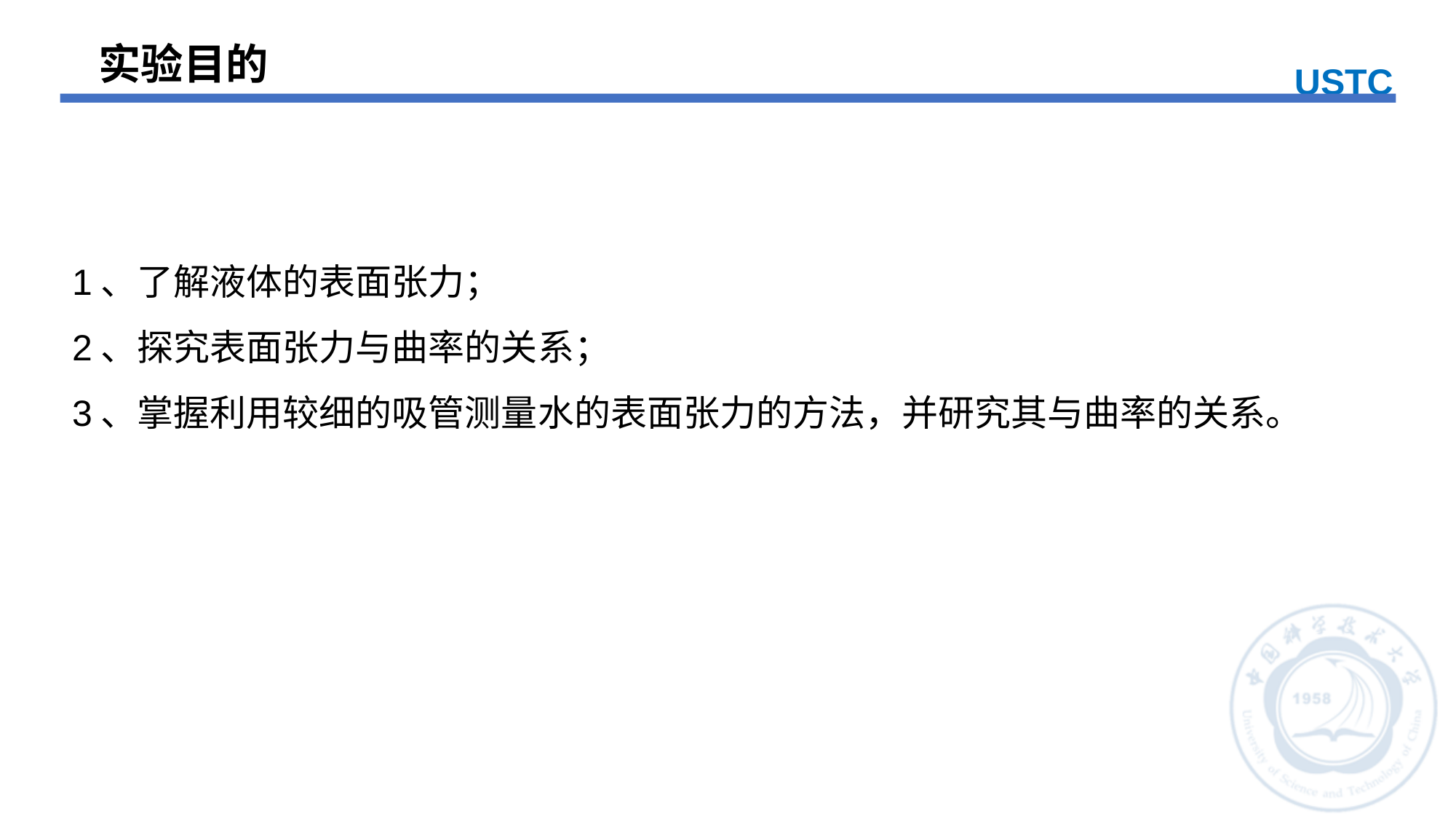

实验目的
USTC

1、了解液体的表面张力；
2、探究表面张力与曲率的关系；
3、掌握利用较细的吸管测量水的表面张力的方法，并研究其与曲率的关系。